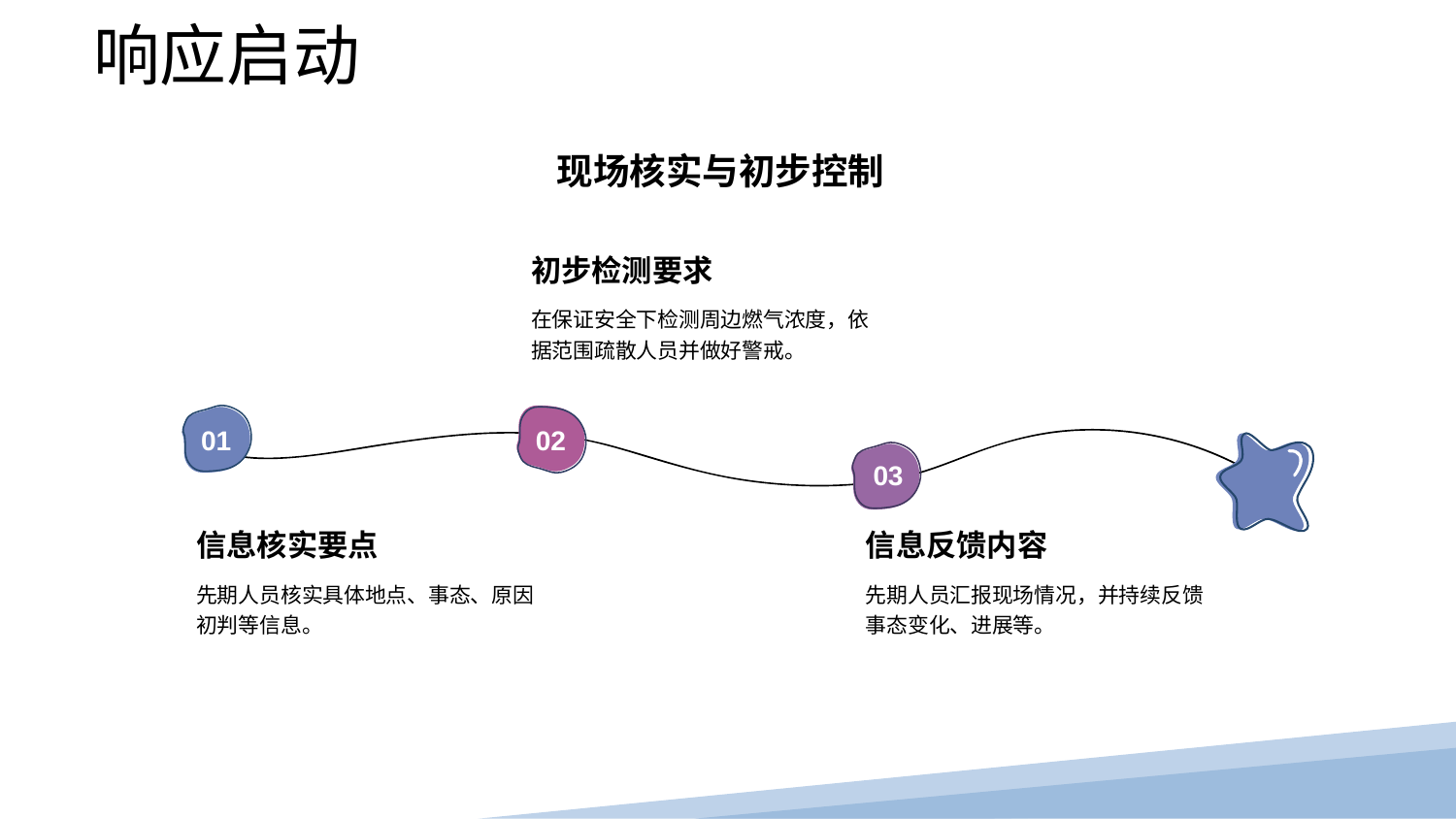

响应启动
现场核实与初步控制
初步检测要求
在保证安全下检测周边燃气浓度，依据范围疏散人员并做好警戒。

01
02

03
信息核实要点
信息反馈内容
先期人员核实具体地点、事态、原因初判等信息。
先期人员汇报现场情况，并持续反馈事态变化、进展等。